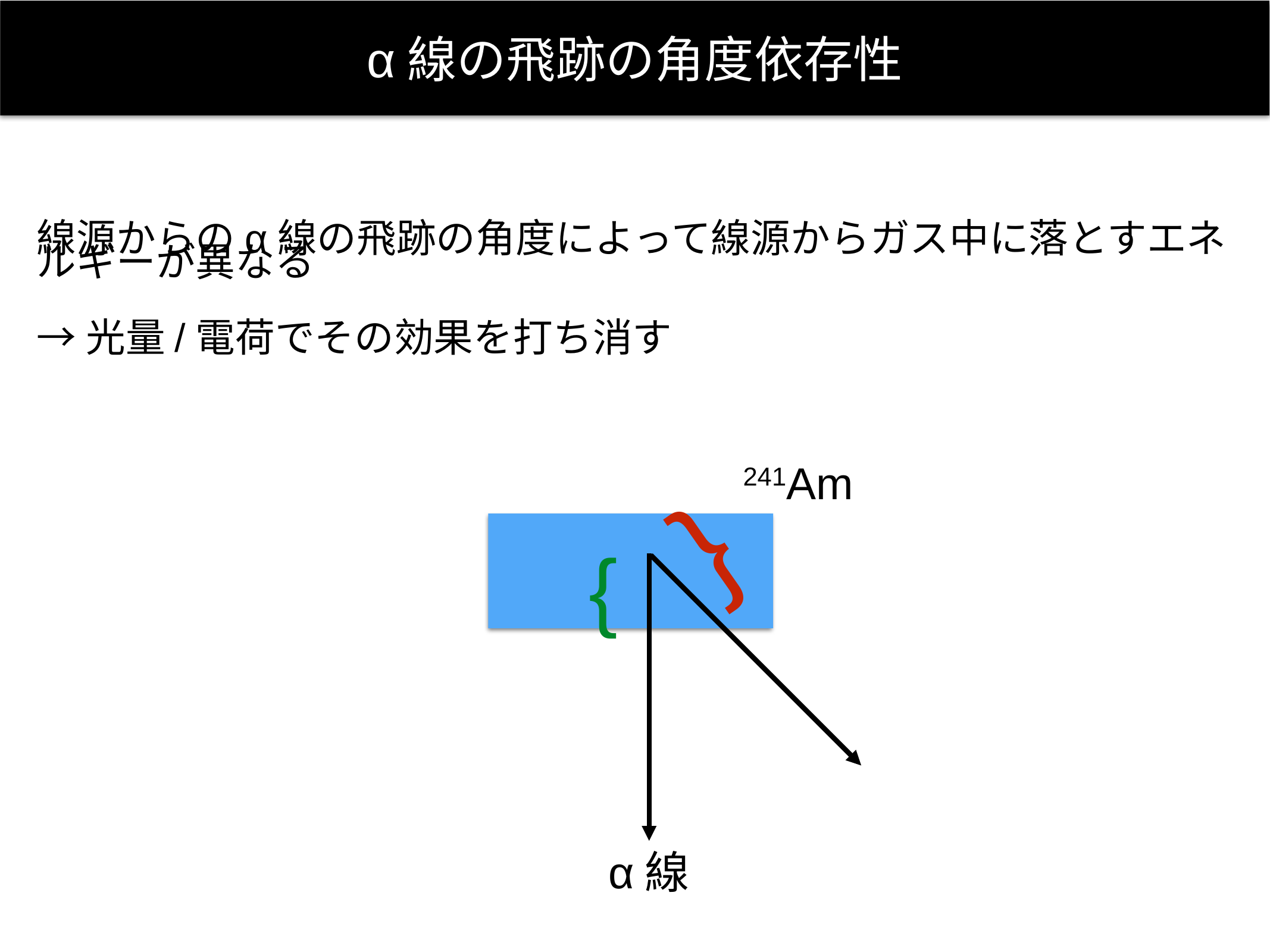

線源からのα線の飛跡の角度によって線源からガス中に落とすエネルギーが異なる
→光量/電荷でその効果を打ち消す

# α線の飛跡の角度依存性
241Am
{

{

α線
15